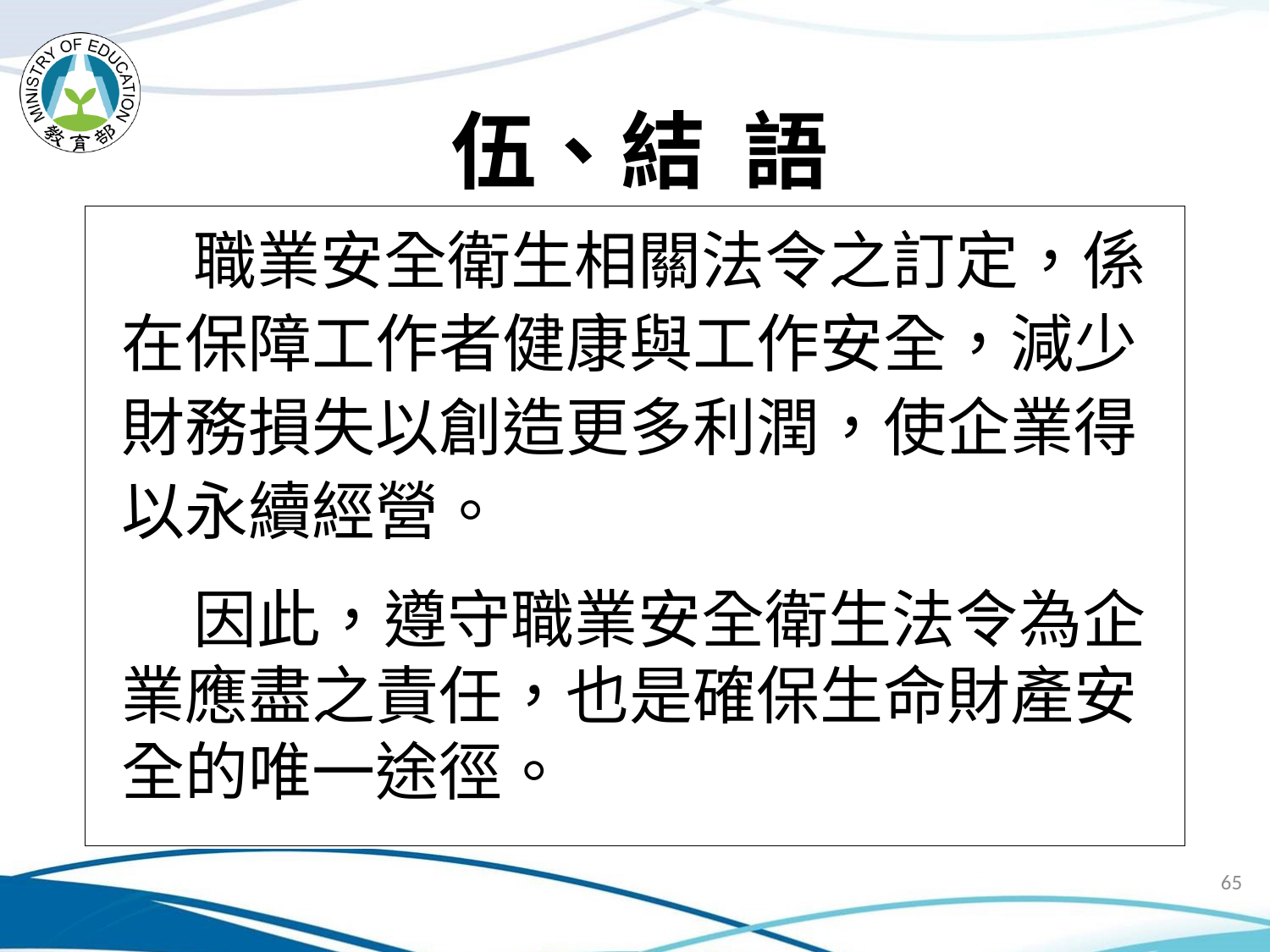

# 伍、結  語
    職業安全衛生相關法令之訂定，係在保障工作者健康與工作安全，減少財務損失以創造更多利潤，使企業得以永續經營。
    因此，遵守職業安全衛生法令為企業應盡之責任，也是確保生命財產安全的唯一途徑。
65